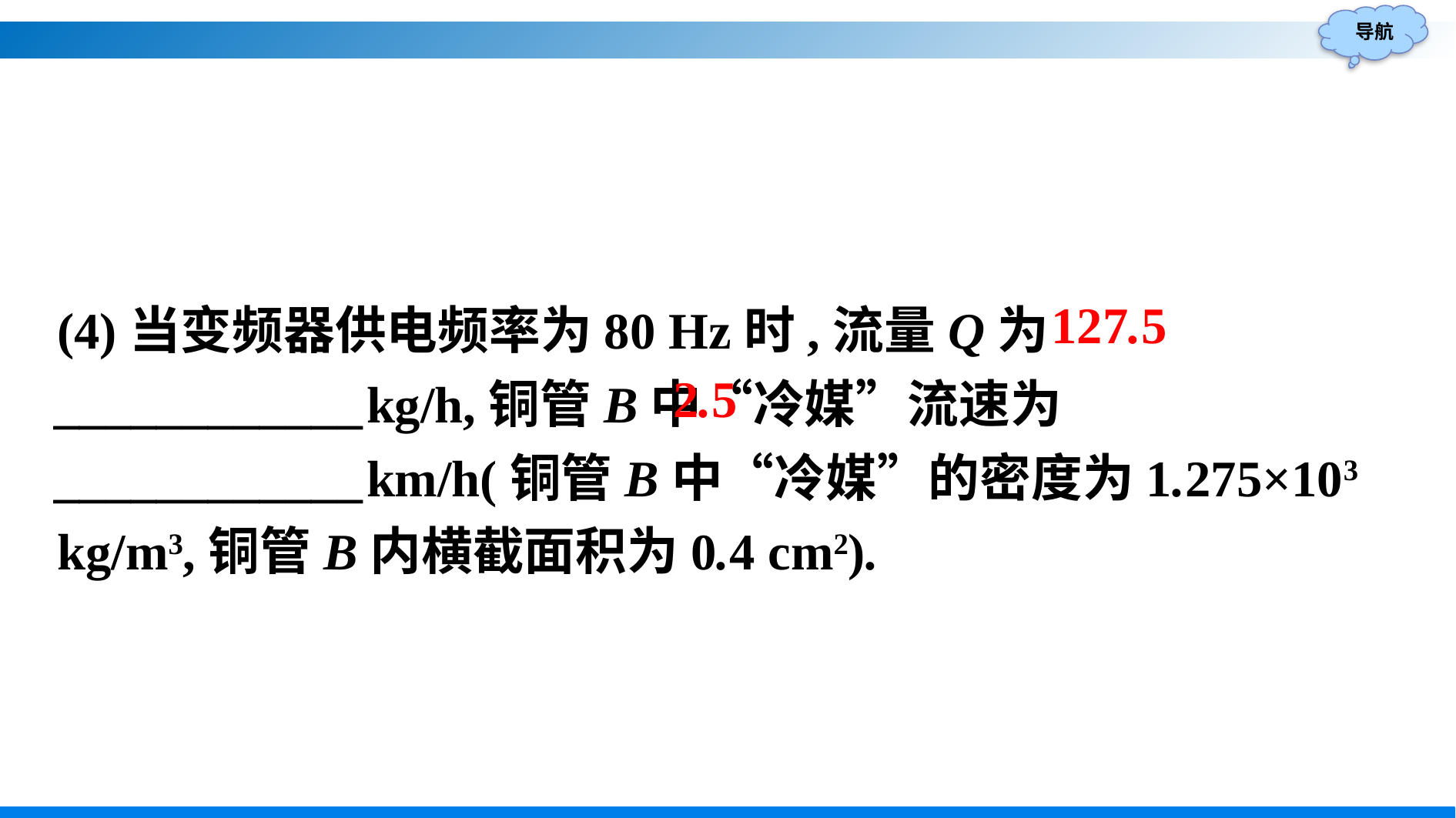

(4)当变频器供电频率为80 Hz时,流量Q为____________kg/h,铜管B中“冷媒”流速为____________km/h(铜管B中“冷媒”的密度为1.275×103 kg/m3,铜管B内横截面积为0.4 cm2).
127.5
2.5